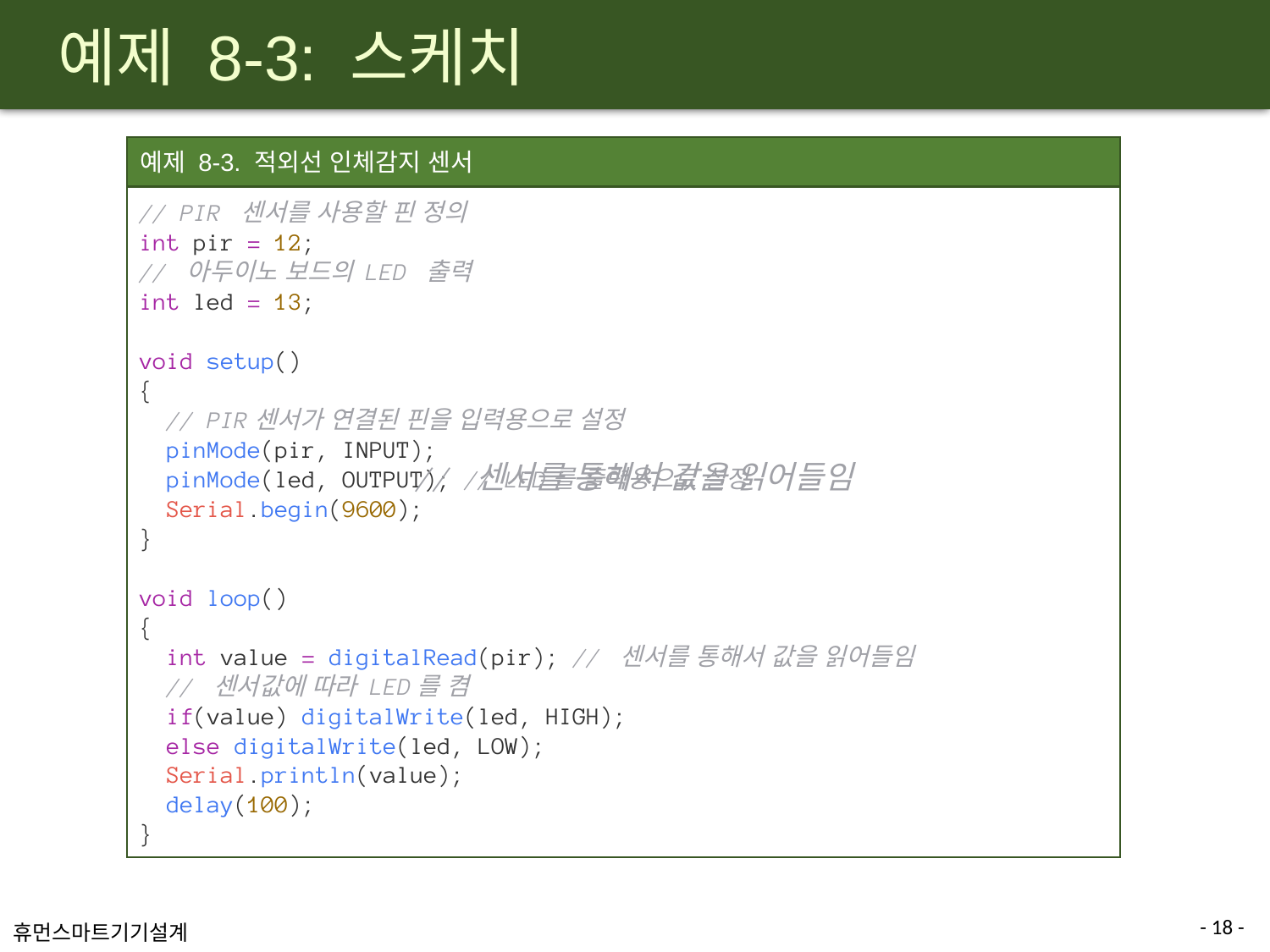

# 예제 8-3: 스케치
예제 8-3. 적외선 인체감지 센서
// PIR 센서를 사용할 핀 정의
int pir = 12;
// 아두이노 보드의 LED 출력
int led = 13;
void setup()
{
  // PIR센서가 연결된 핀을 입력용으로 설정
  pinMode(pir, INPUT);
  pinMode(led, OUTPUT); // LED를 출력용으로 설정
  Serial.begin(9600);
}
void loop()
{
  int value = digitalRead(pir); // 센서를 통해서 값을 읽어들임
  // 센서값에 따라 LED를 켬
  if(value) digitalWrite(led, HIGH);
  else digitalWrite(led, LOW);
  Serial.println(value);
  delay(100);
}
// 센서를 통해서 값을 읽어들임
- 18 -